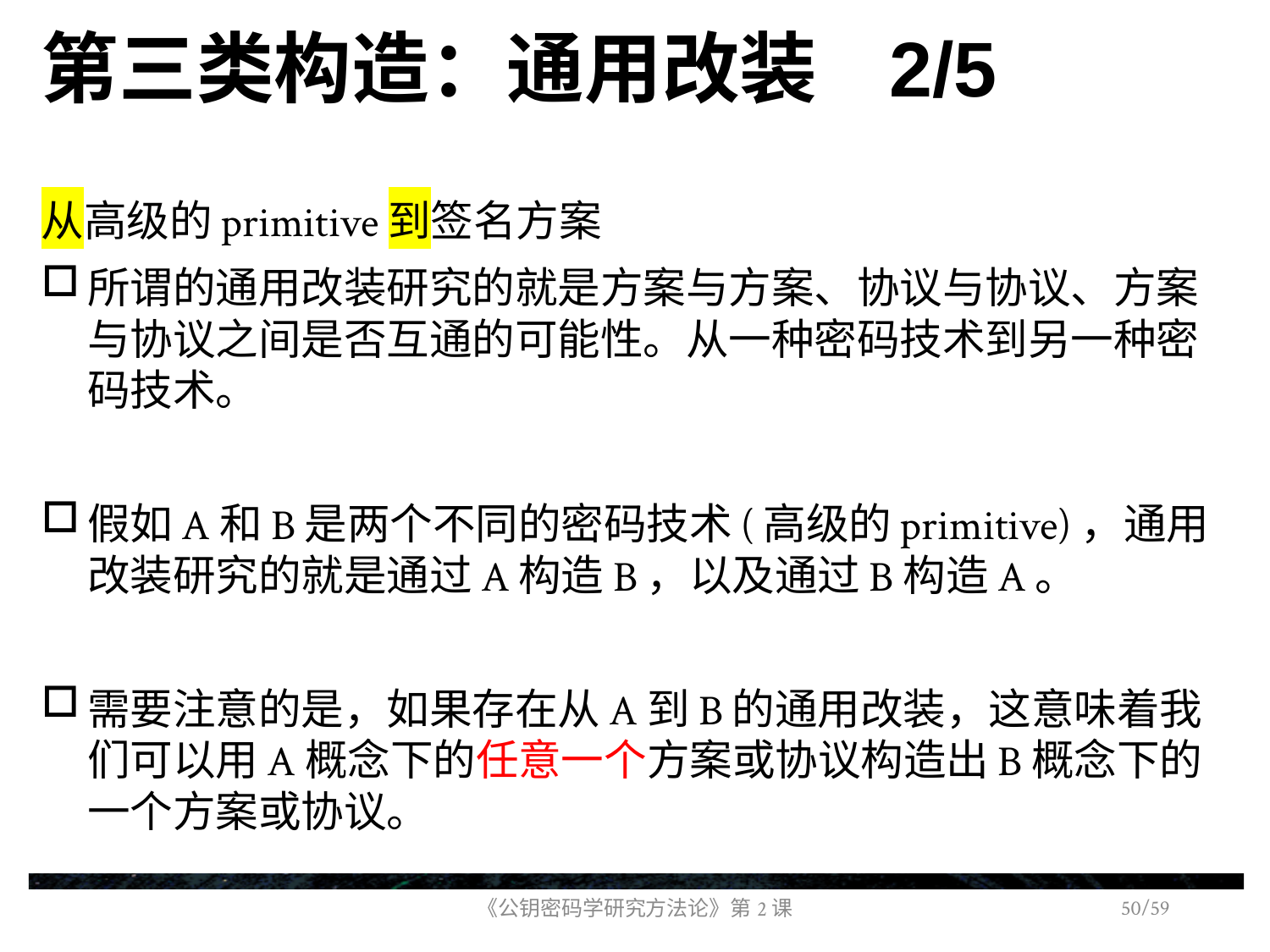

# 第三类构造：通用改装   2/5
从高级的primitive到签名方案
所谓的通用改装研究的就是方案与方案、协议与协议、方案与协议之间是否互通的可能性。从一种密码技术到另一种密码技术。

假如A和B是两个不同的密码技术(高级的primitive)，通用改装研究的就是通过A构造B，以及通过B构造A。

需要注意的是，如果存在从A到B的通用改装，这意味着我们可以用A概念下的任意一个方案或协议构造出B概念下的一个方案或协议。
《公钥密码学研究方法论》第2课
50/59